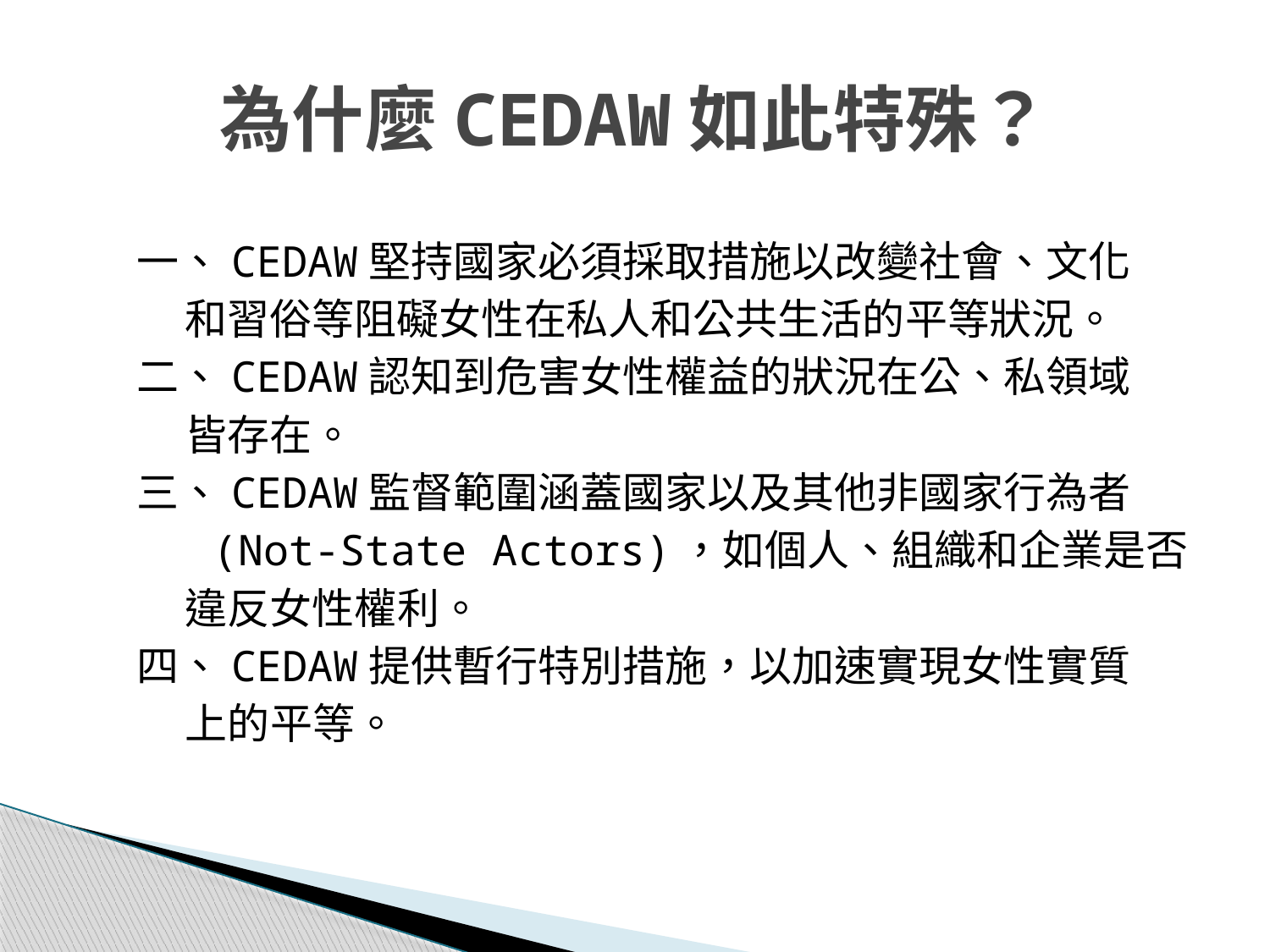

# 為什麼CEDAW如此特殊？
一、CEDAW堅持國家必須採取措施以改變社會、文化
    和習俗等阻礙女性在私人和公共生活的平等狀況。
二、CEDAW認知到危害女性權益的狀況在公、私領域
    皆存在。
三、CEDAW監督範圍涵蓋國家以及其他非國家行為者
   (Not-State Actors)，如個人、組織和企業是否
    違反女性權利。
四、CEDAW提供暫行特別措施，以加速實現女性實質
    上的平等。